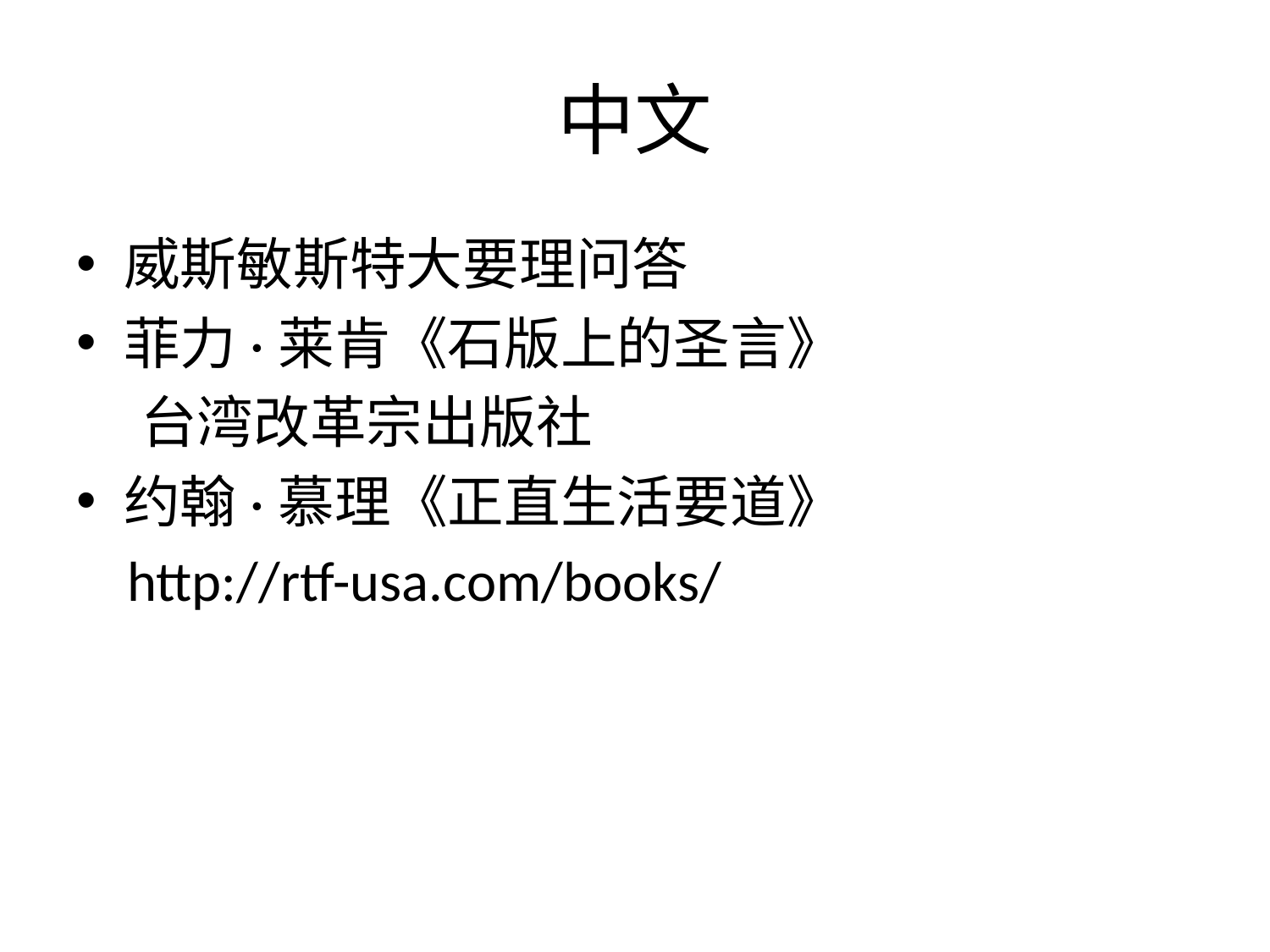

# 中文
威斯敏斯特大要理问答
菲力·莱肯《石版上的圣言》
    台湾改革宗出版社
约翰·慕理《正直生活要道》
    http://rtf-usa.com/books/